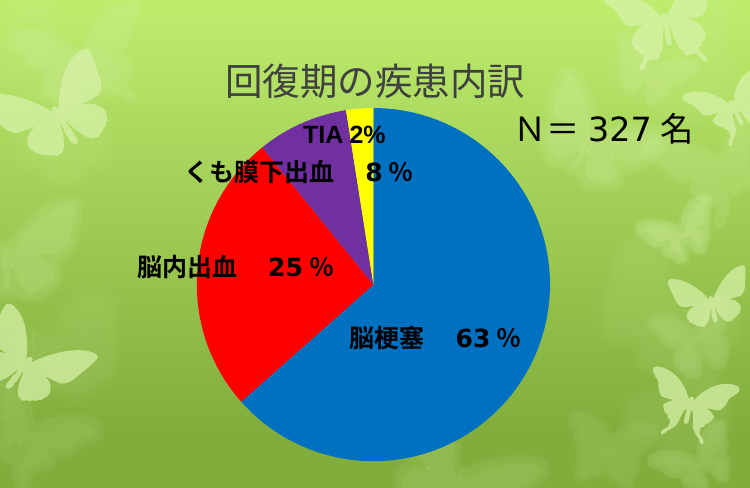

# 回復期の疾患内訳

### Chart

| Category |  |
|---|---|
| 脳梗塞（人） | 205.0 |
| 脳内出血（人） | 83.0 |
| くも膜下出血（人） | 27.0 |
| 一過性脳虚血発作（人） | 8.0 |
Ｎ＝327名
TIA 2%
くも膜下出血　8％
脳内出血　25％
脳梗塞　63％